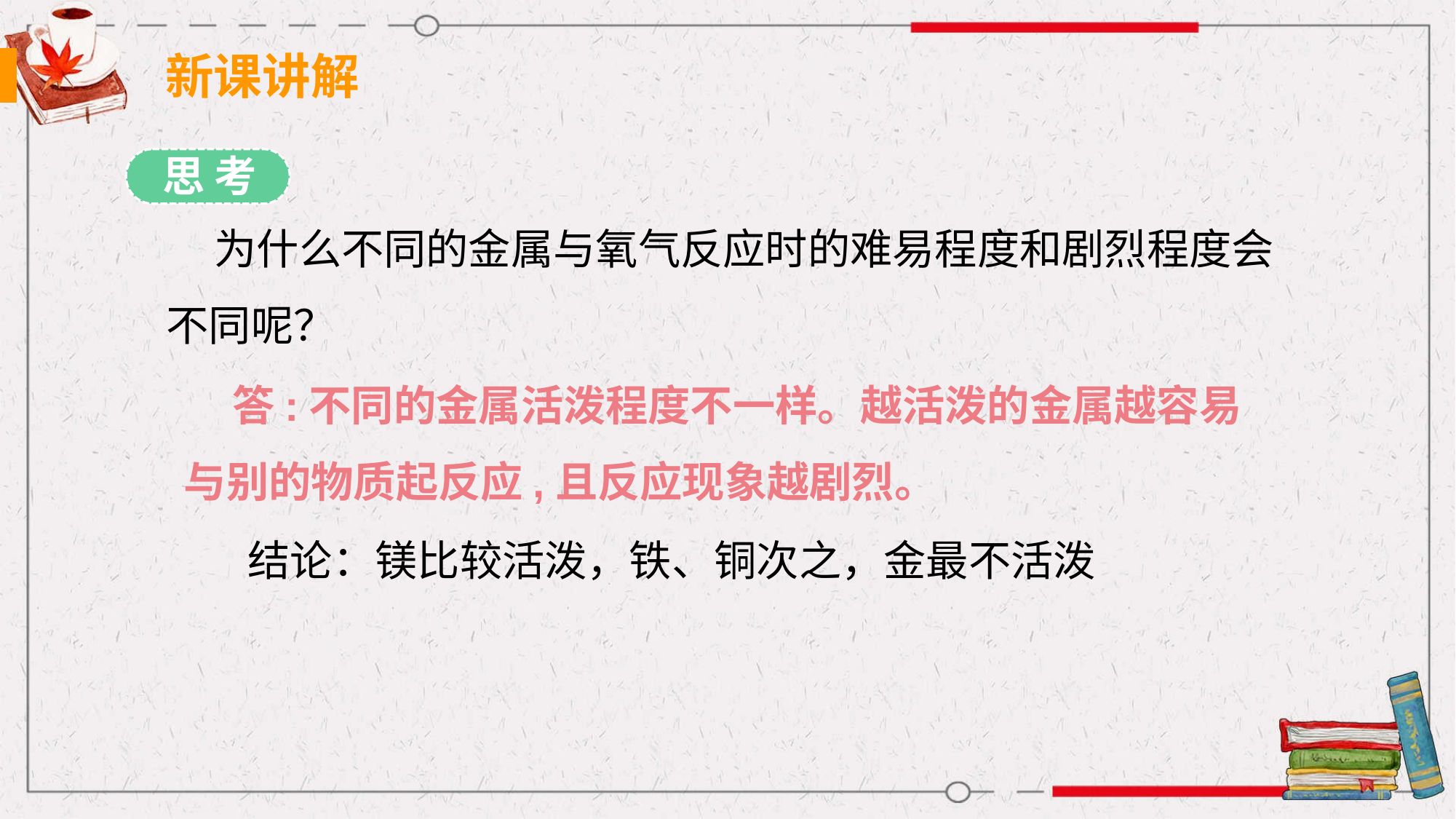

新课讲解

思 考

    为什么不同的金属与氧气反应时的难易程度和剧烈程度会不同呢？
    答:不同的金属活泼程度不一样。越活泼的金属越容易与别的物质起反应,且反应现象越剧烈。
结论：镁比较活泼，铁、铜次之，金最不活泼